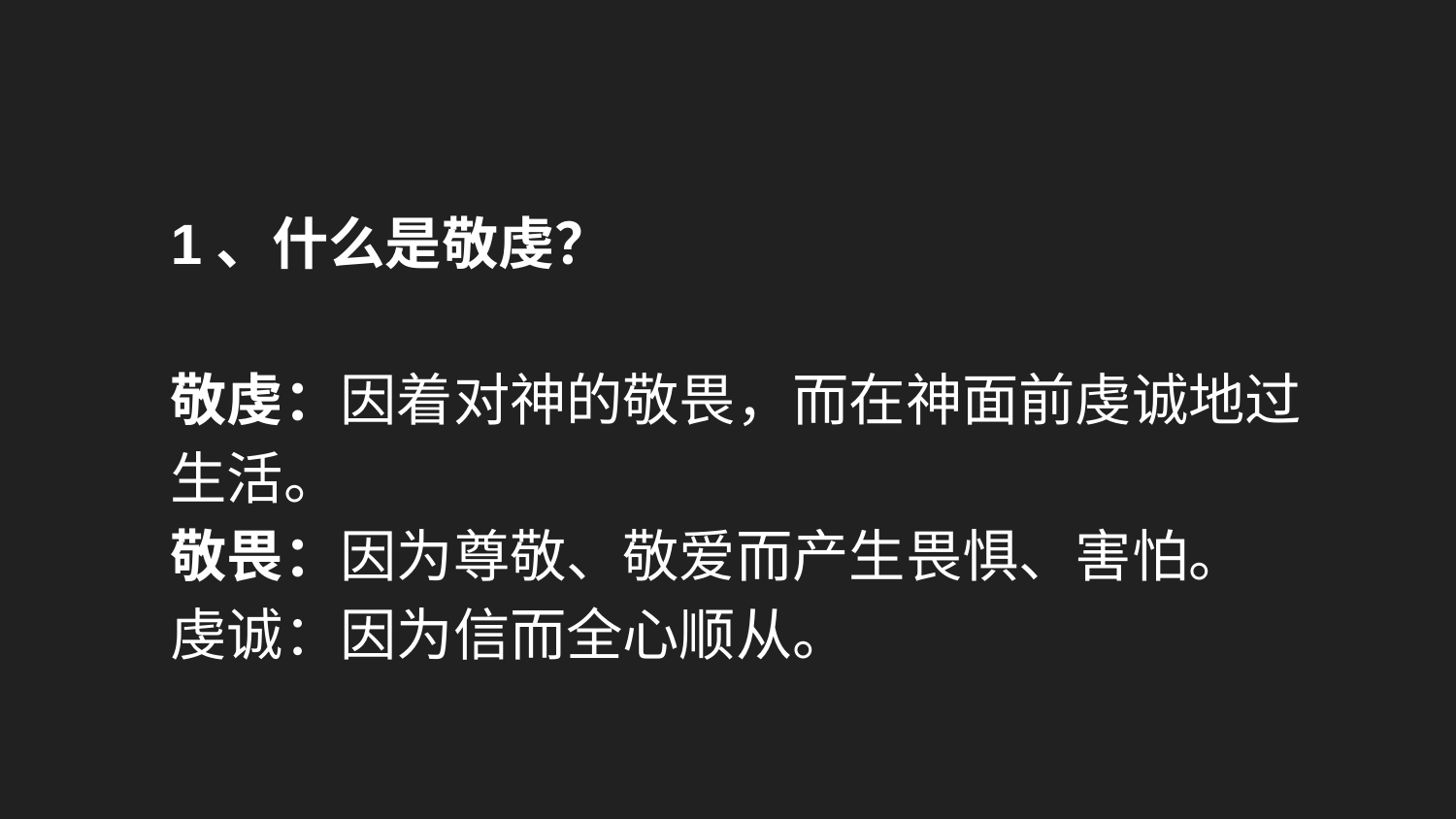

#
1、什么是敬虔？

敬虔：因着对神的敬畏，而在神面前虔诚地过生活。
敬畏：因为尊敬、敬爱而产生畏惧、害怕。
虔诚：因为信而全心顺从。